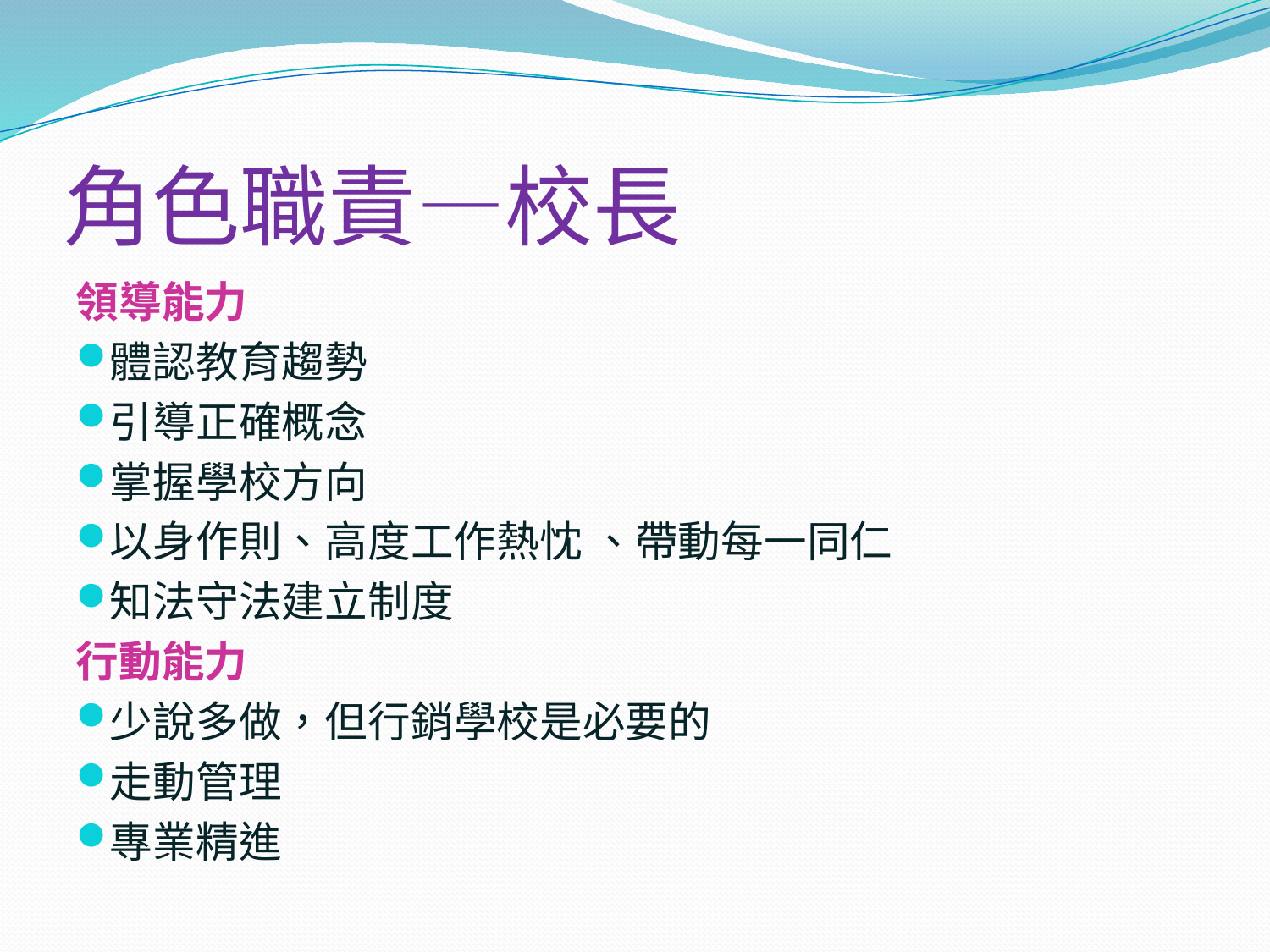

# 角色職責—校長
領導能力
體認教育趨勢
引導正確概念
掌握學校方向
以身作則、高度工作熱忱 、帶動每一同仁
知法守法建立制度
行動能力
少說多做，但行銷學校是必要的
走動管理
專業精進